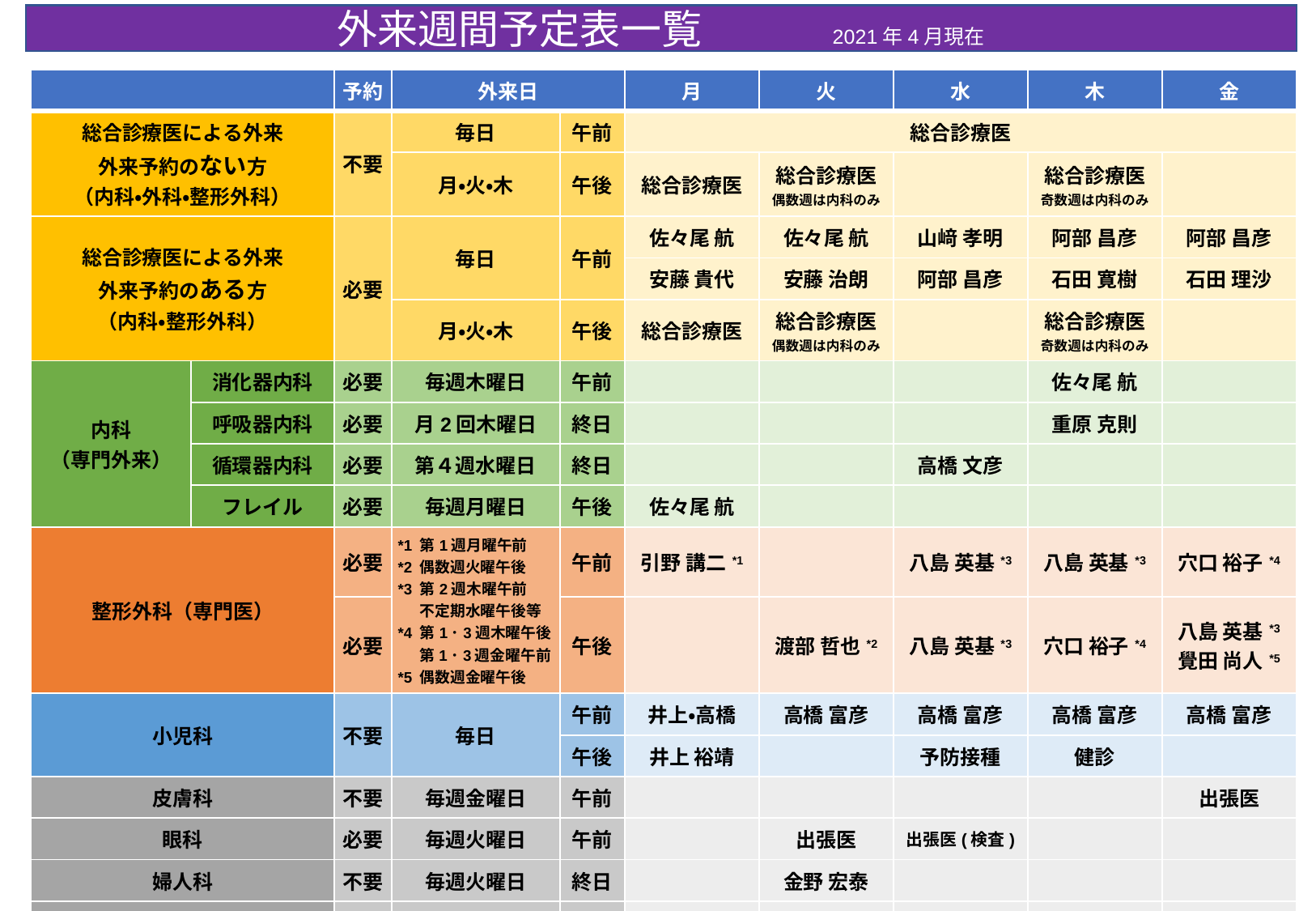

外来週間予定表一覧　　　2021年4月現在
|  |  | 予約 | 外来日 |  | 月 | 火 | 水 | 木 | 金 |
| --- | --- | --- | --- | --- | --- | --- | --- | --- | --- |
| 総合診療医による外来 外来予約のない方 （内科・外科・整形外科） |  | 不要 | 毎日 | 午前 | 総合診療医 |  |  |  |  |
|  |  |  | 月・火・木 | 午後 | 総合診療医 | 総合診療医 偶数週は内科のみ |  | 総合診療医 奇数週は内科のみ |  |
| 総合診療医による外来 外来予約のある方 （内科・整形外科） |  | 必要 | 毎日 | 午前 | 佐々尾 航 | 佐々尾 航 | 山﨑 孝明 | 阿部 昌彦 | 阿部 昌彦 |
|  |  |  |  |  | 安藤 貴代 | 安藤 治朗 | 阿部 昌彦 | 石田 寛樹 | 石田 理沙 |
|  |  |  | 月・火・木 | 午後 | 総合診療医 | 総合診療医 偶数週は内科のみ |  | 総合診療医 奇数週は内科のみ |  |
| 内科 （専門外来） | 消化器内科 | 必要 | 毎週木曜日 | 午前 |  |  |  | 佐々尾 航 |  |
|  | 呼吸器内科 | 必要 | 月2回木曜日 | 終日 |  |  |  | 重原 克則 |  |
|  | 循環器内科 | 必要 | 第４週水曜日 | 終日 |  |  | 高橋 文彦 |  |  |
|  | フレイル | 必要 | 毎週月曜日 | 午後 | 佐々尾 航 |  |  |  |  |
| 整形外科（専門医） |  | 必要 | \*1 第1週月曜午前 \*2 偶数週火曜午後 \*3 第2週木曜午前 　 不定期水曜午後等 \*4 第1･3週木曜午後 第1･3週金曜午前 \*5 偶数週金曜午後 | 午前 | 引野 講二\*1 |  | 八島 英基\*3 | 八島 英基\*3 | 穴口 裕子\*4 |
|  |  | 必要 |  | 午後 |  | 渡部 哲也\*2 | 八島 英基\*3 | 穴口 裕子\*4 | 八島 英基\*3 覺田 尚人\*5 |
| 小児科 |  | 不要 | 毎日 | 午前 | 井上・高橋 | 高橋 富彦 | 高橋 富彦 | 高橋 富彦 | 高橋 富彦 |
|  |  |  |  | 午後 | 井上 裕靖 |  | 予防接種 | 健診 |  |
| 皮膚科 |  | 不要 | 毎週金曜日 | 午前 |  |  |  |  | 出張医 |
| 眼科 |  | 必要 | 毎週火曜日 | 午前 |  | 出張医 | 出張医(検査) |  |  |
| 婦人科 |  | 不要 | 毎週火曜日 | 終日 |  | 金野 宏泰 |  |  |  |
| 耳鼻咽喉科 |  | 必要 | 奇数週水曜日 | 午前 |  |  | 出張医 |  |  |
| 泌尿器科 |  | 不要 | 毎週木曜日 | 午前 |  |  |  | 出張医 |  |